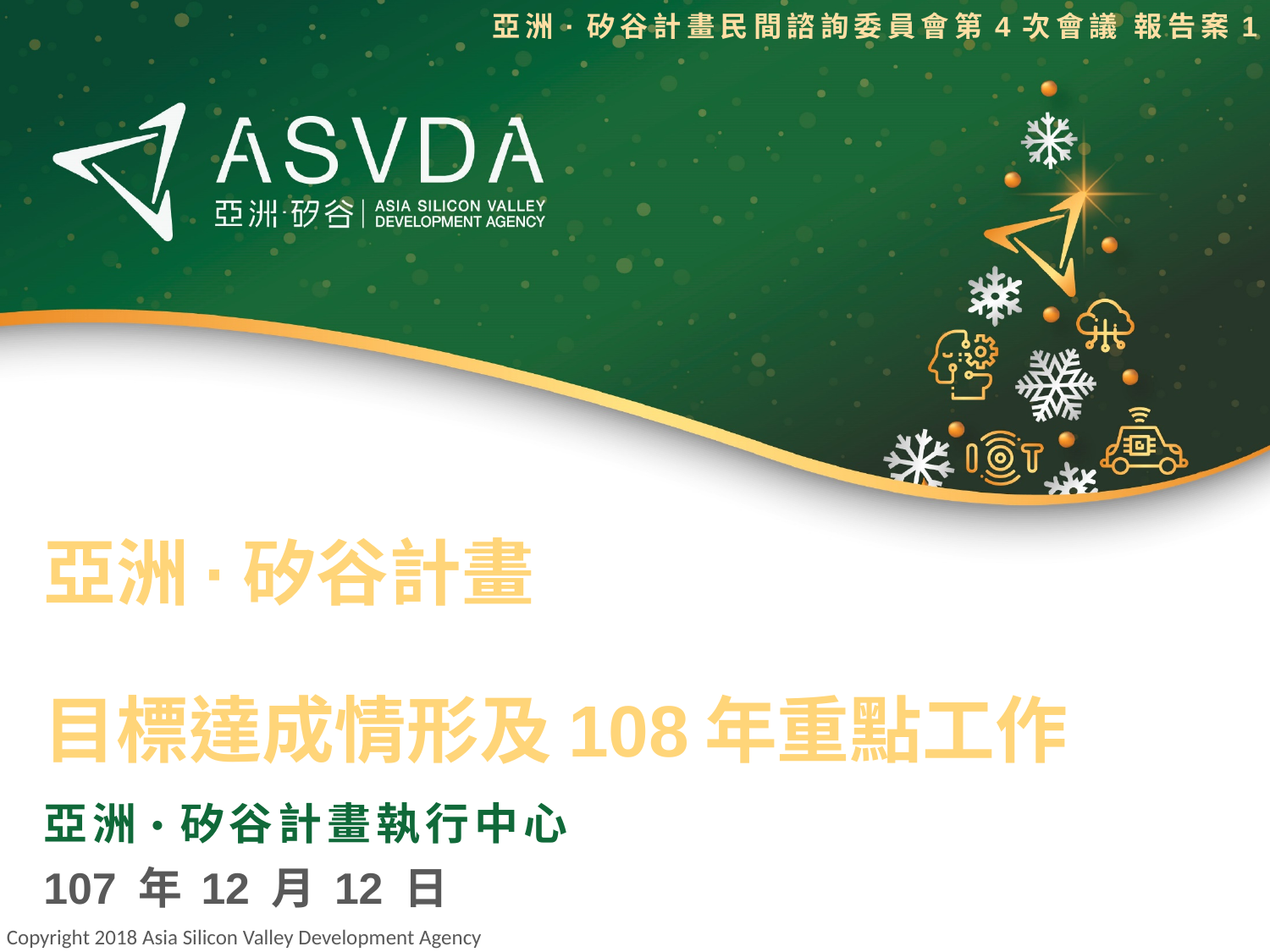

亞洲·矽谷計畫民間諮詢委員會第4次會議 報告案1
亞洲·矽谷計畫

目標達成情形及108年重點工作

亞洲·矽谷計畫執行中心
107 年 12 月 12 日